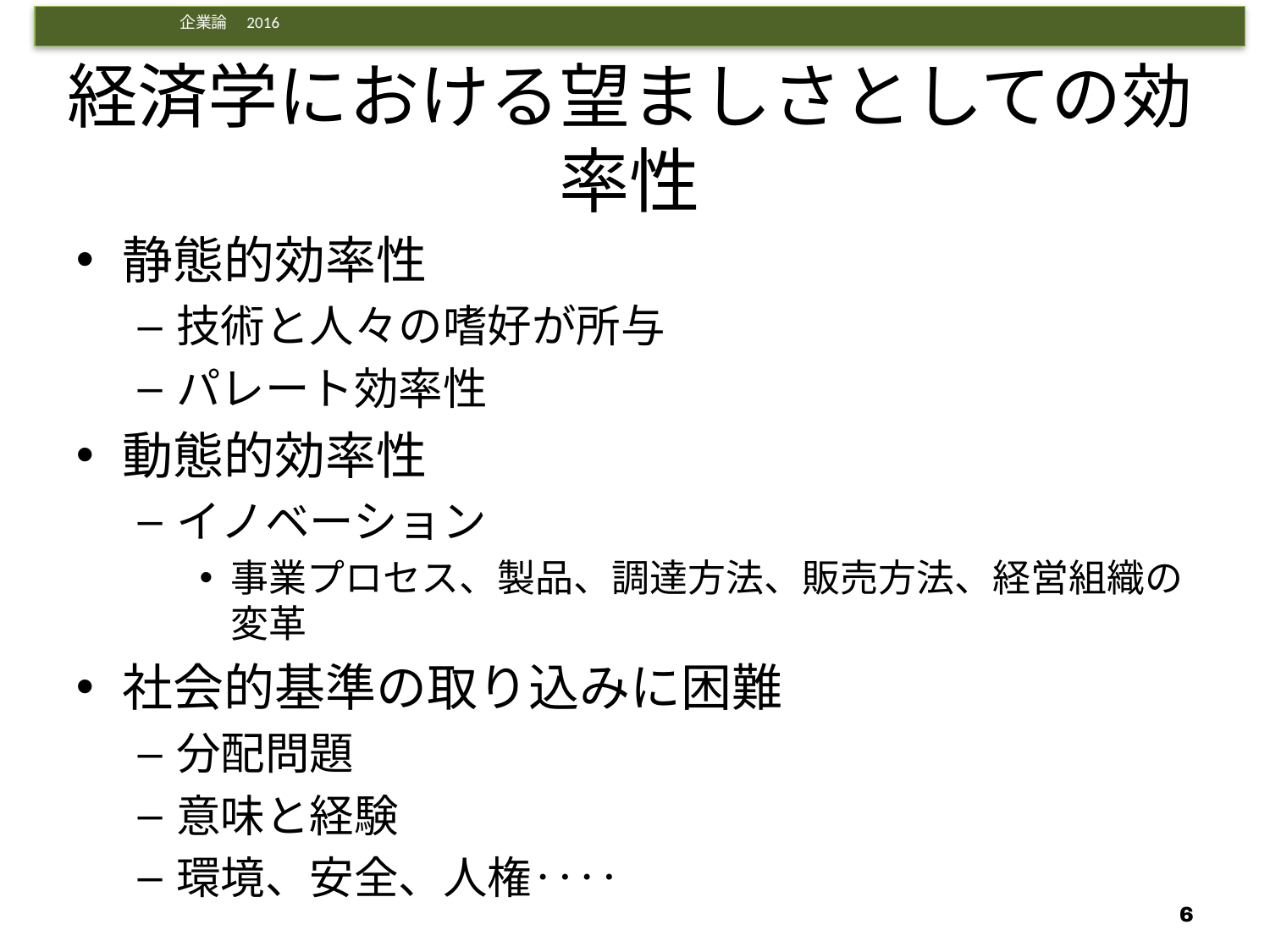

# 経済学における望ましさとしての効率性
静態的効率性
技術と人々の嗜好が所与
パレート効率性
動態的効率性
イノベーション
事業プロセス、製品、調達方法、販売方法、経営組織の変革
社会的基準の取り込みに困難
分配問題
意味と経験
環境、安全、人権‥‥

6